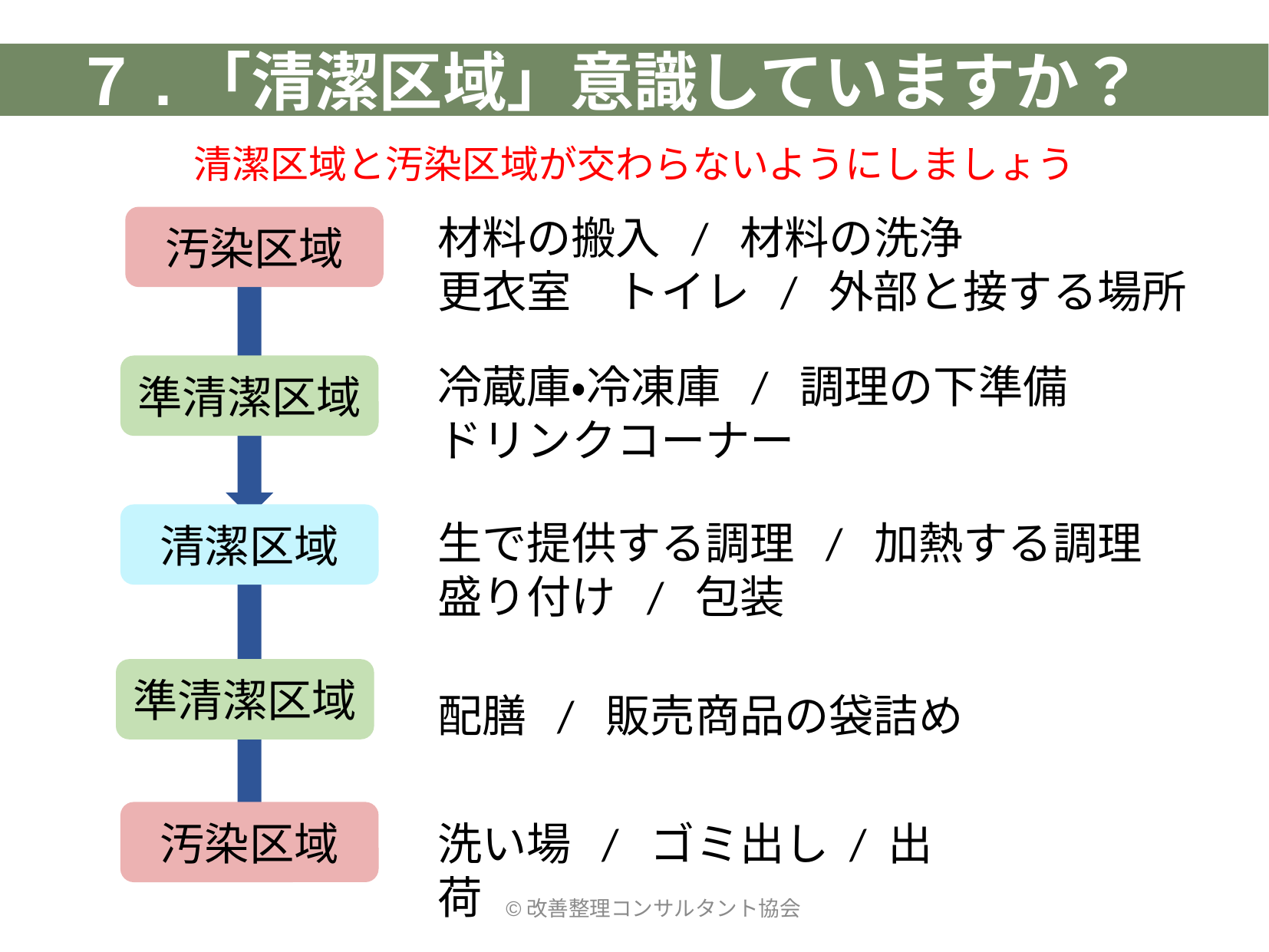

７.「清潔区域」意識していますか？
清潔区域と汚染区域が交わらないようにしましょう
材料の搬入  /  材料の洗浄
更衣室　トイレ  /  外部と接する場所
汚染区域

準清潔区域
清潔区域

準清潔区域
汚染区域
冷蔵庫・冷凍庫  /  調理の下準備
ドリンクコーナー
生で提供する調理  /  加熱する調理
盛り付け  /  包装
配膳  /  販売商品の袋詰め
洗い場  /  ゴミ出し / 出荷